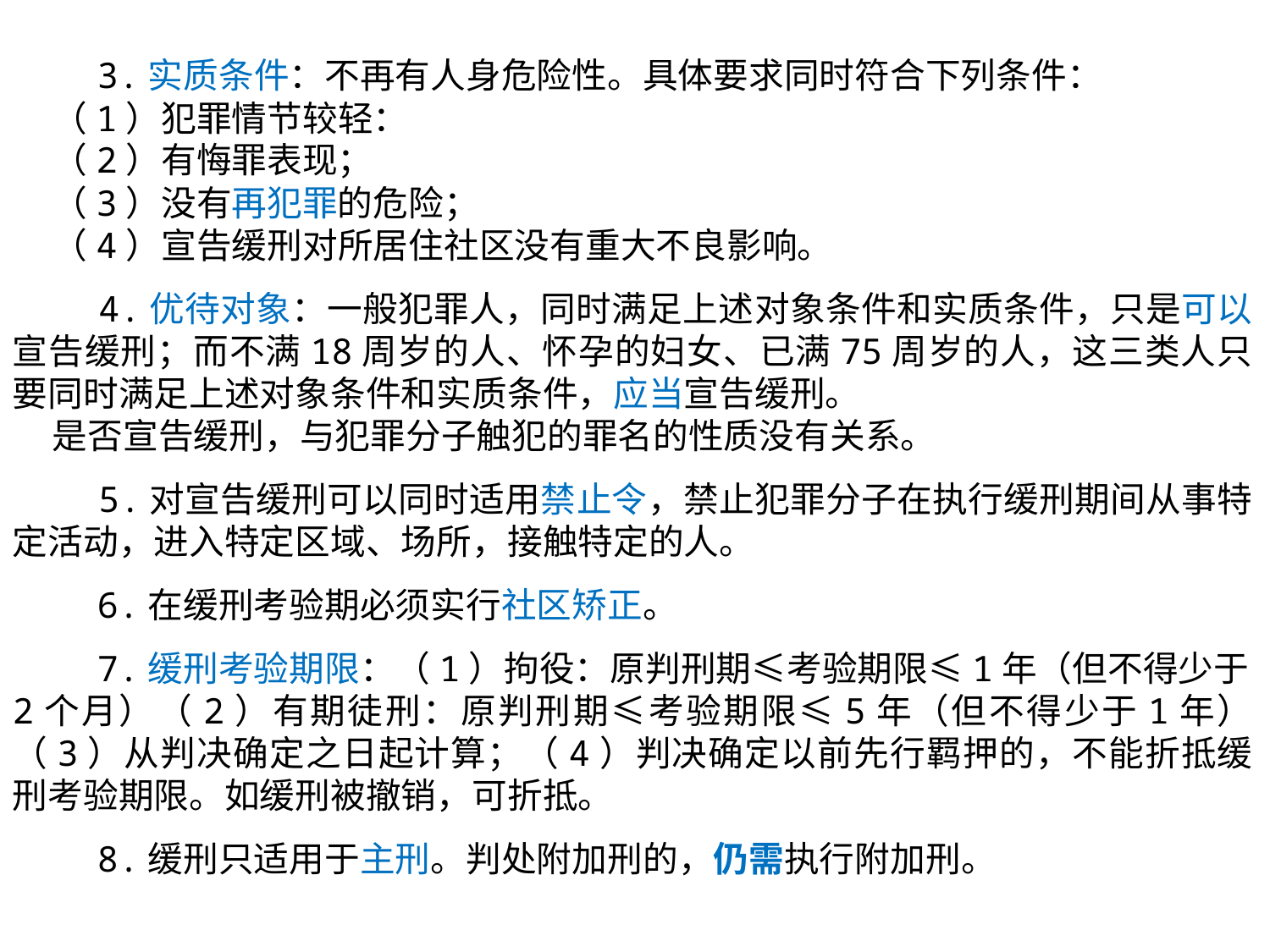

3.实质条件：不再有人身危险性。具体要求同时符合下列条件：
    （1）犯罪情节较轻：
    （2）有悔罪表现；
    （3）没有再犯罪的危险；
    （4）宣告缓刑对所居住社区没有重大不良影响。

    4.优待对象：一般犯罪人，同时满足上述对象条件和实质条件，只是可以宣告缓刑；而不满18周岁的人、怀孕的妇女、已满75周岁的人，这三类人只要同时满足上述对象条件和实质条件，应当宣告缓刑。
    是否宣告缓刑，与犯罪分子触犯的罪名的性质没有关系。

    5.对宣告缓刑可以同时适用禁止令，禁止犯罪分子在执行缓刑期间从事特定活动，进入特定区域、场所，接触特定的人。

    6.在缓刑考验期必须实行社区矫正。

    7.缓刑考验期限：（1）拘役：原判刑期≤考验期限≤1年（但不得少于2个月）（2）有期徒刑：原判刑期≤考验期限≤5年（但不得少于1年）（3）从判决确定之日起计算；（4）判决确定以前先行羁押的，不能折抵缓刑考验期限。如缓刑被撤销，可折抵。

    8.缓刑只适用于主刑。判处附加刑的，仍需执行附加刑。